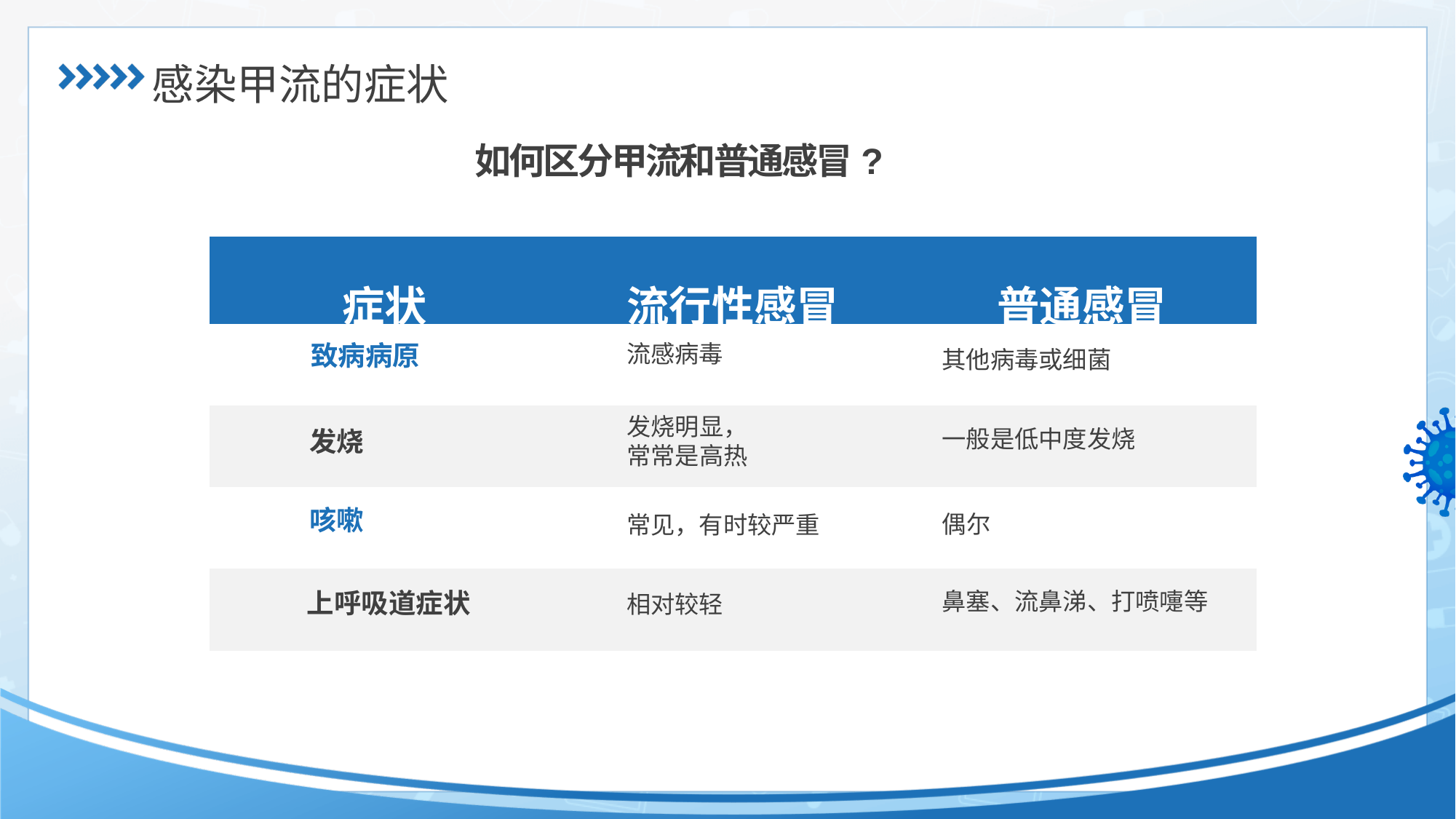

如何区分甲流和普通感冒?
| 症状 | 流行性感冒 | 普通感冒 |
| --- | --- | --- |
|  |  |  |
|  |  |  |
|  |  |  |
|  |  |  |
致病病原
发烧
咳嗽
上呼吸道症状
流感病毒
发烧明显，
常常是高热
常见，有时较严重
相对较轻
其他病毒或细菌
一般是低中度发烧
偶尔
鼻塞、流鼻涕、打喷嚏等